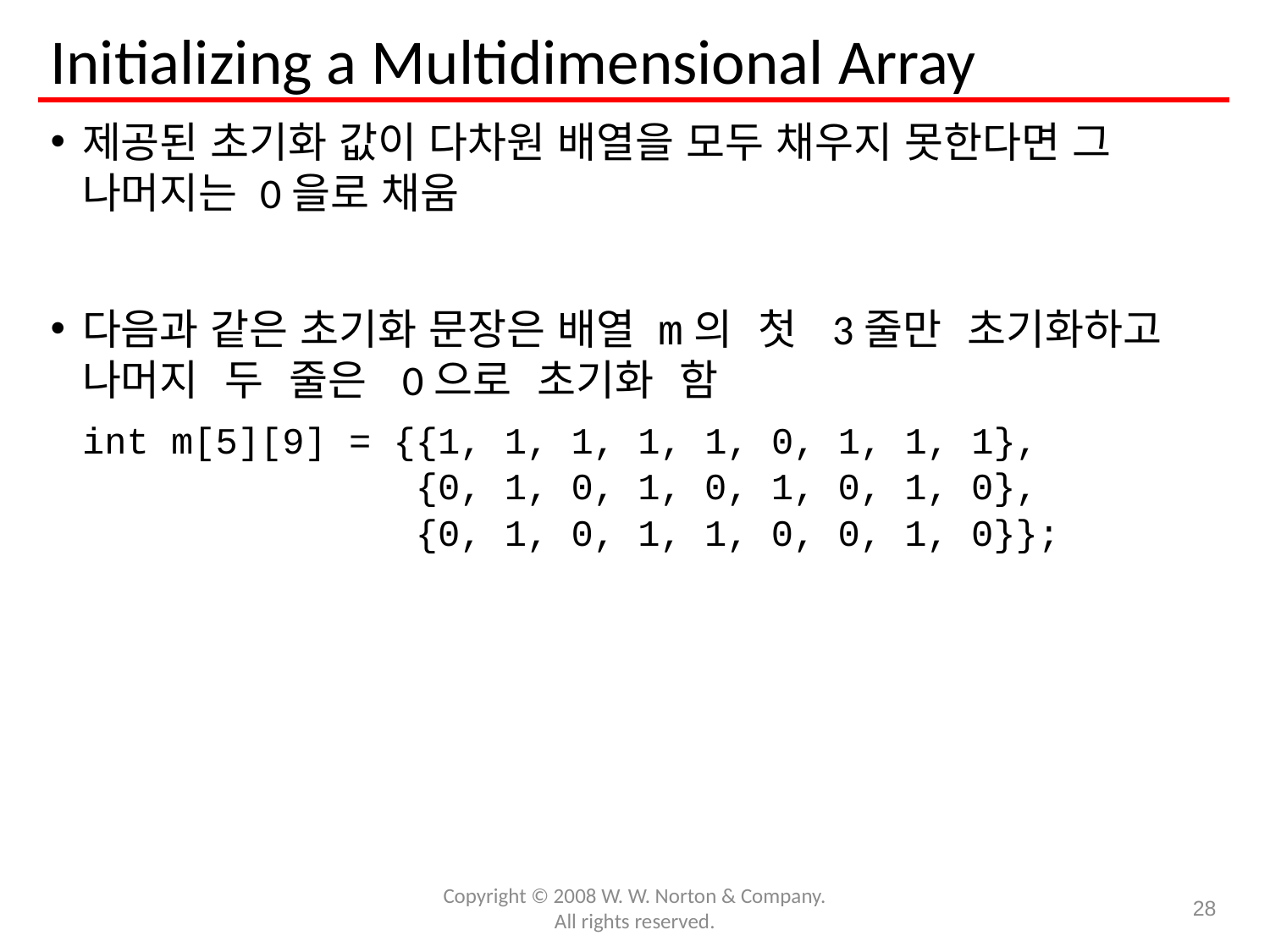

# Initializing a Multidimensional Array
제공된 초기화 값이 다차원 배열을 모두 채우지 못한다면 그 나머지는 0을로 채움

다음과 같은 초기화 문장은 배열 m의 첫 3줄만 초기화하고 나머지 두 줄은 0으로 초기화 함
	int m[5][9] = {{1, 1, 1, 1, 1, 0, 1, 1, 1},
	               {0, 1, 0, 1, 0, 1, 0, 1, 0},
	               {0, 1, 0, 1, 1, 0, 0, 1, 0}};
Copyright © 2008 W. W. Norton & Company.
All rights reserved.
28